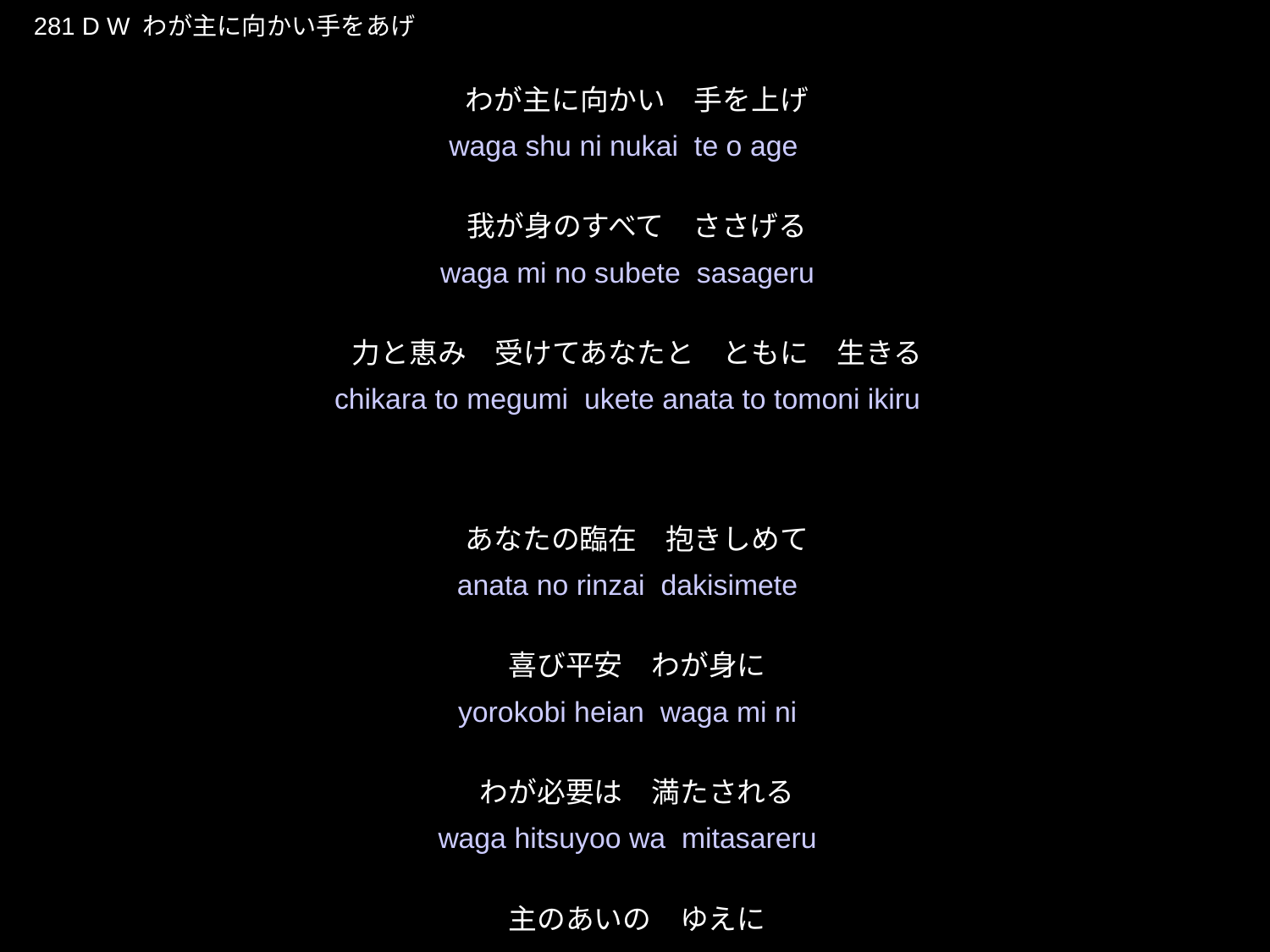

わがしゅにむかいてをあげ
★W
281 D W わが主に向かい手をあげ
わが主に向かい　手を上げ
我が身のすべて　ささげる
力と恵み　受けてあなたと　ともに　生きる
あなたの臨在　抱きしめて
喜び平安　わが身に
わが必要は　満たされる
主のあいの　ゆえに
★３
waga shu ni nukai  te o age
waga mi no subete  sasageru
chikara to megumi  ukete anata to tomoni ikiru
anata no rinzai  dakisimete
yorokobi heian  waga mi ni
waga hitsuyoo wa  mitasareru
shu no ai no  yueni